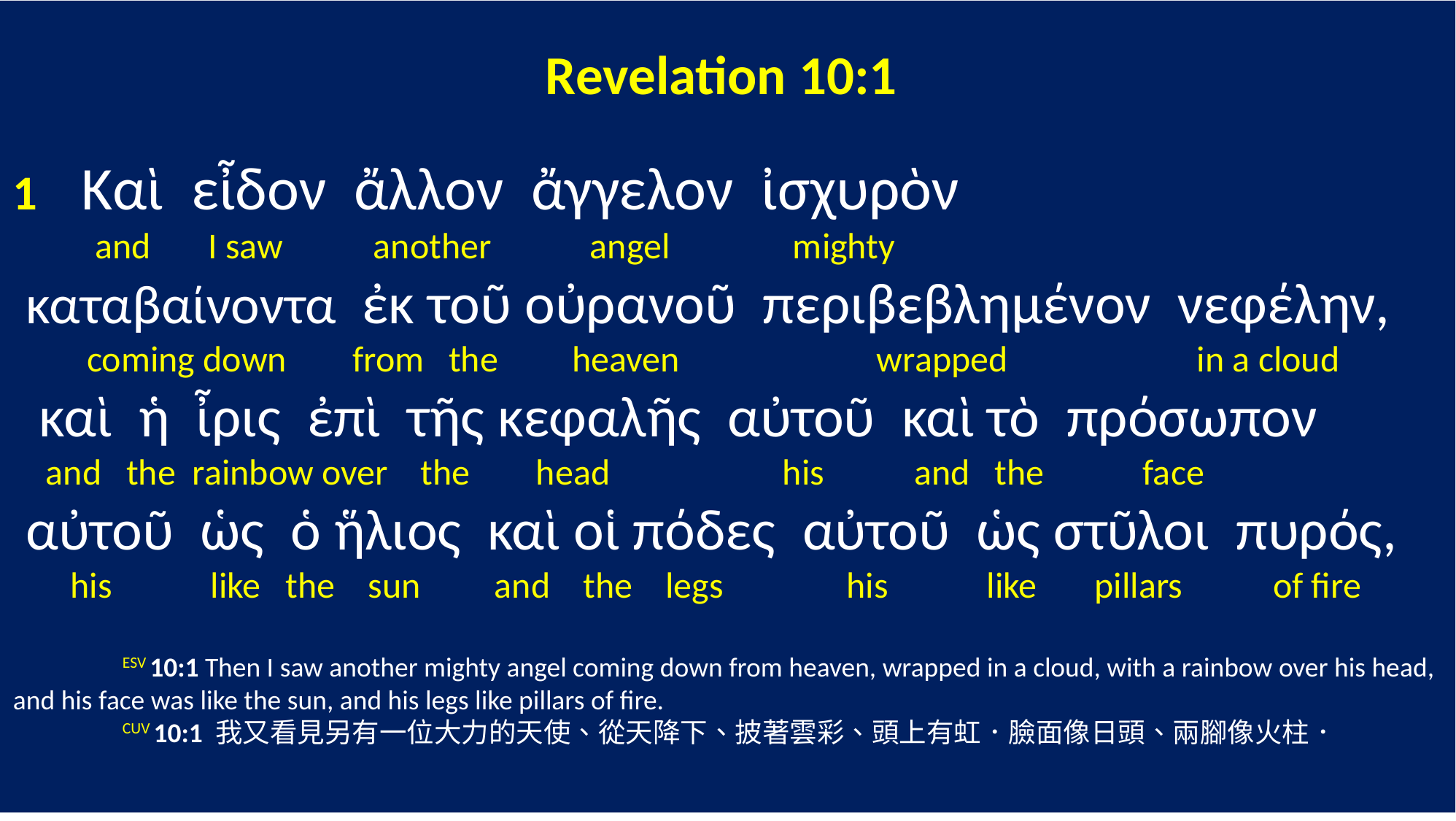

Revelation 10:1

1    Καὶ  εἶδον  ἄλλον  ἄγγελον  ἰσχυρὸν
          and       I saw           another            angel               mighty
 καταβαίνοντα  ἐκ τοῦ οὐρανοῦ  περιβεβλημένον  νεφέλην,
         coming down        from   the         heaven                        wrapped                       in a cloud
  καὶ  ἡ  ἶρις  ἐπὶ  τῆς κεφαλῆς  αὐτοῦ  καὶ τὸ  πρόσωπον
    and   the  rainbow over    the        head                     his           and   the            face
 αὐτοῦ  ὡς  ὁ ἥλιος  καὶ οἱ πόδες  αὐτοῦ  ὡς στῦλοι  πυρός,
       his            like   the    sun         and    the    legs               his            like       pillars           of fire

	ESV 10:1 Then I saw another mighty angel coming down from heaven, wrapped in a cloud, with a rainbow over his head, and his face was like the sun, and his legs like pillars of fire.
	CUV 10:1 我又看見另有一位大力的天使、從天降下、披著雲彩、頭上有虹．臉面像日頭、兩腳像火柱．